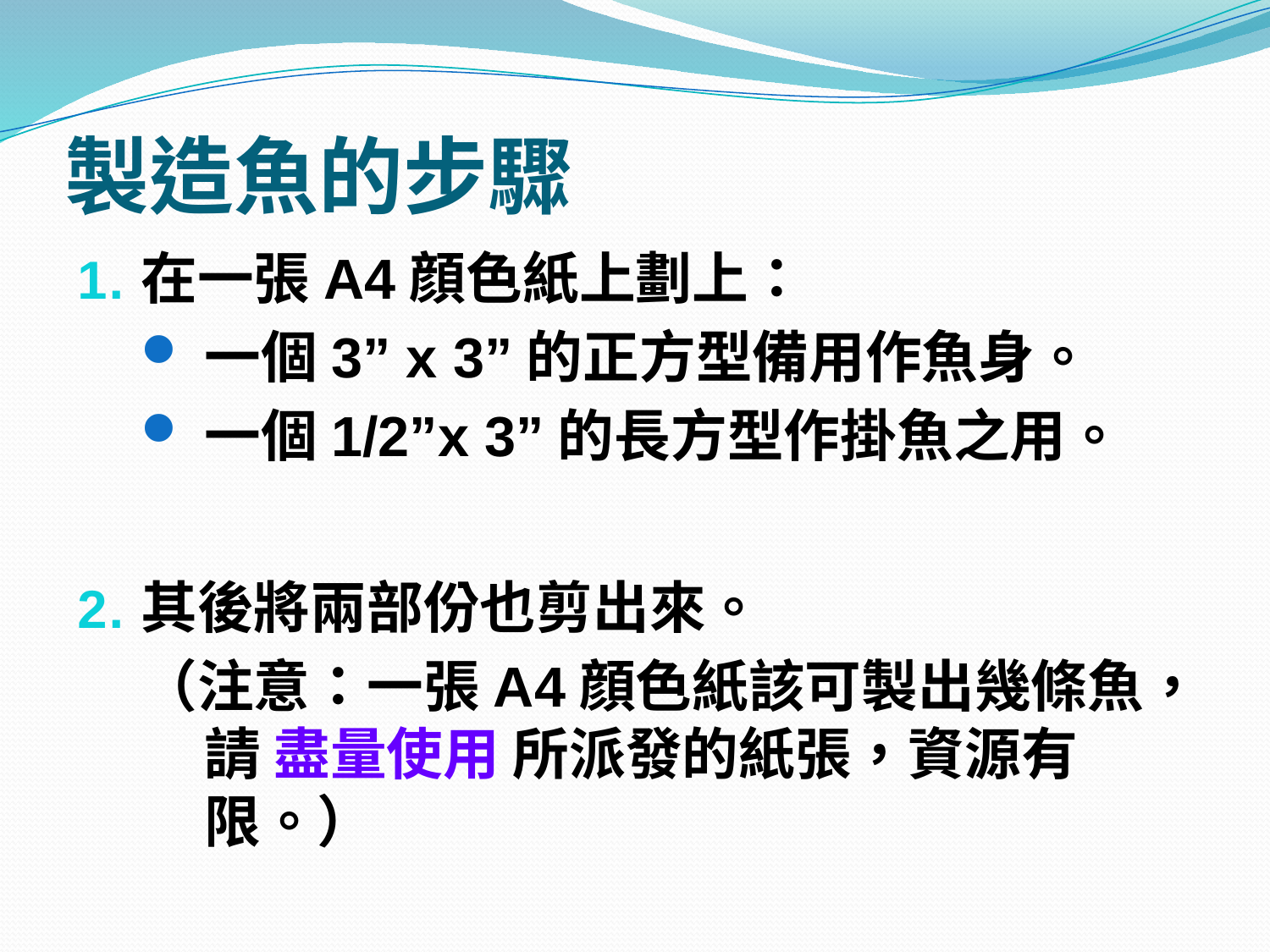

# 製造魚的步驟
在一張A4顔色紙上劃上：
一個3” x 3”的正方型備用作魚身。
一個1/2”x 3”的長方型作掛魚之用。

其後將兩部份也剪出來。
（注意：一張A4顔色紙該可製出幾條魚，請 盡量使用 所派發的紙張，資源有限。）